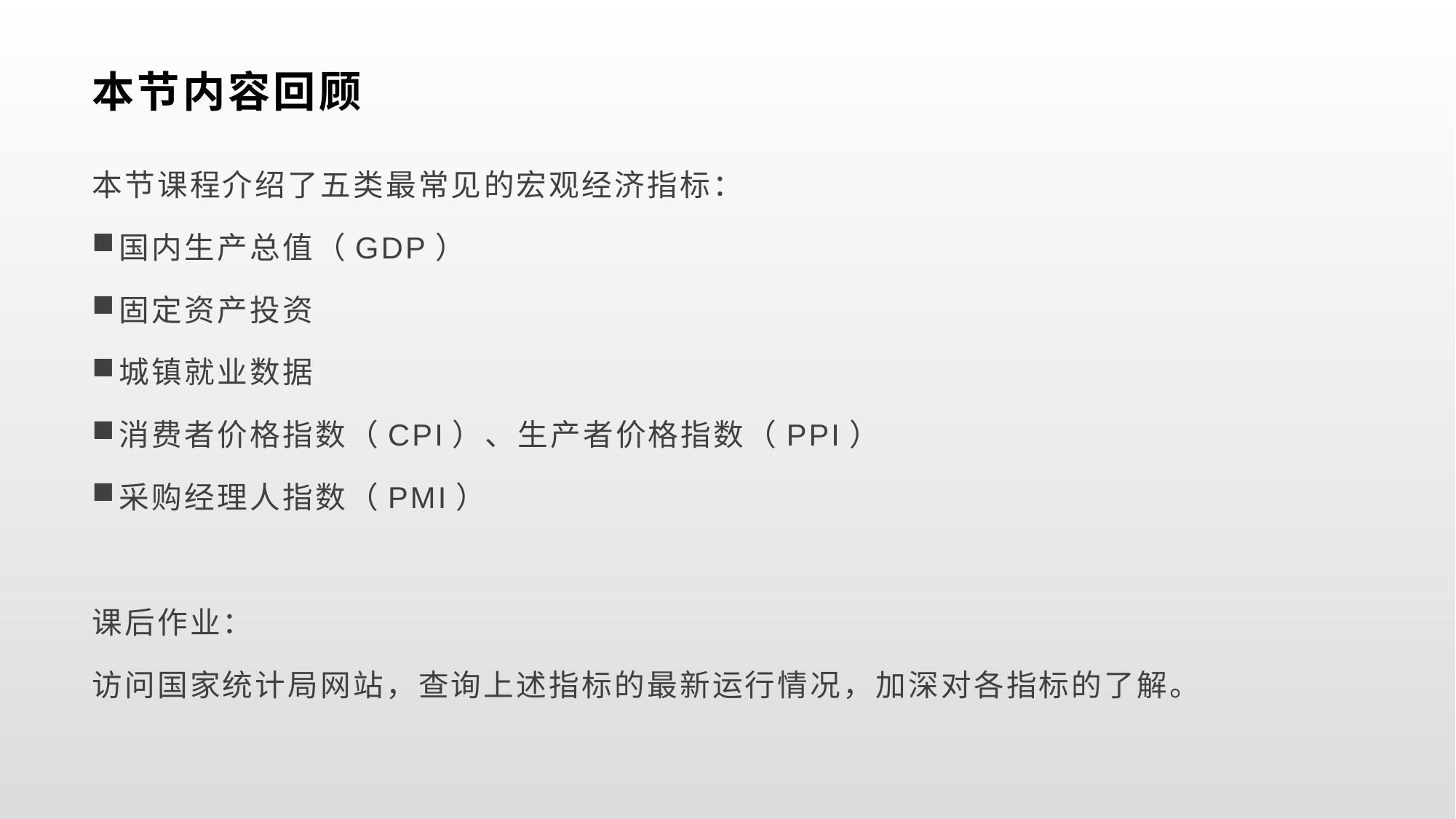

# 本节内容回顾
本节课程介绍了五类最常见的宏观经济指标：
国内生产总值（GDP）
固定资产投资
城镇就业数据
消费者价格指数（CPI）、生产者价格指数（PPI）
采购经理人指数（PMI）

课后作业：
访问国家统计局网站，查询上述指标的最新运行情况，加深对各指标的了解。